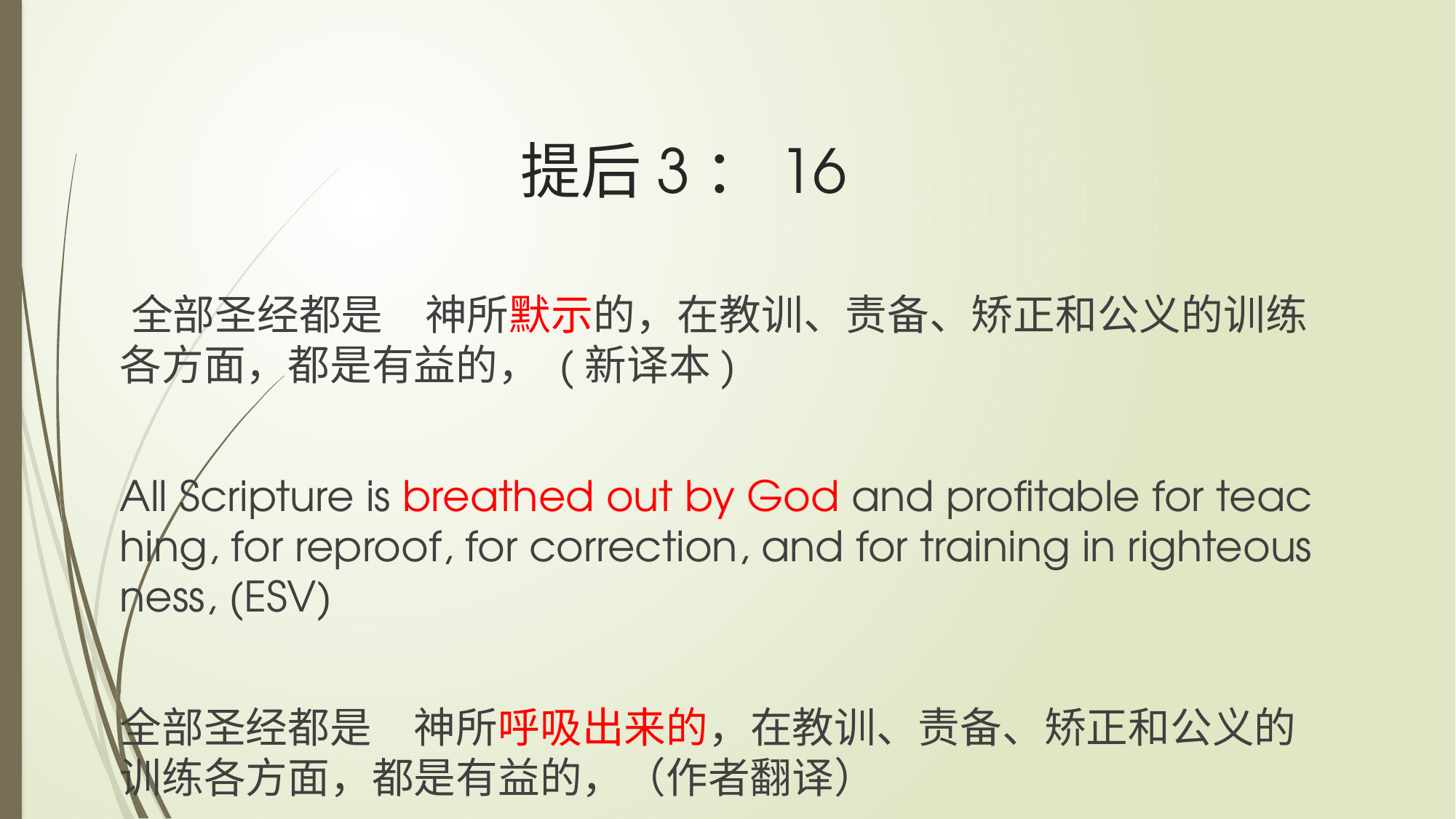

# 提后3：16
 全部圣经都是　神所默示的，在教训、责备、矫正和公义的训练各方面，都是有益的， (新译本)

All Scripture is breathed out by God and profitable for teaching, for reproof, for correction, and for training in righteousness, (ESV)

全部圣经都是　神所呼吸出来的，在教训、责备、矫正和公义的训练各方面，都是有益的，（作者翻译）